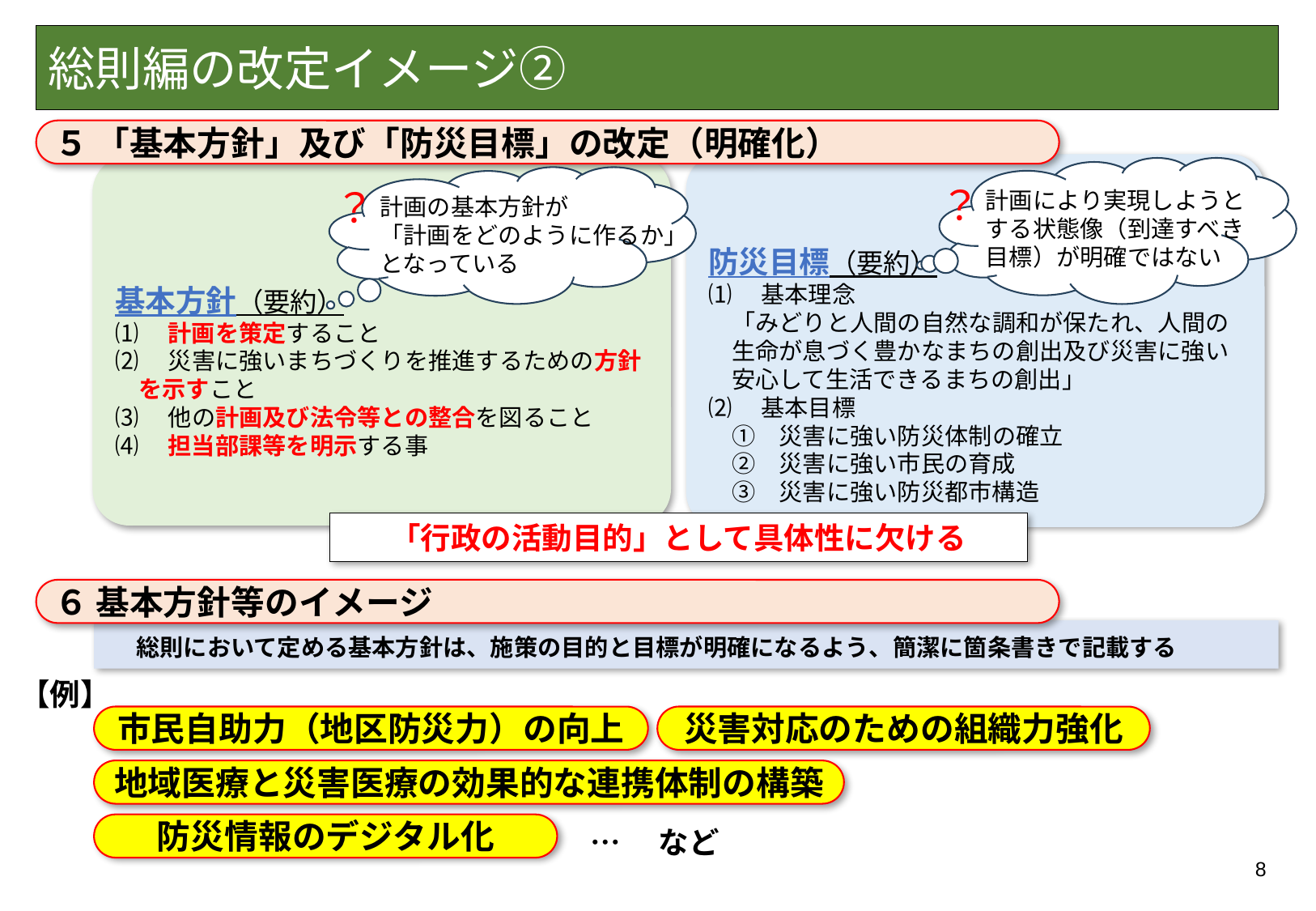

# 総則編の改定イメージ②
５ 「基本方針」及び「防災目標」の改定（明確化）

防災目標（要約）
⑴　基本理念
　「みどりと人間の自然な調和が保たれ、人間の
　生命が息づく豊かなまちの創出及び災害に強い
　安心して生活できるまちの創出」
⑵　基本目標
　①　災害に強い防災体制の確立
　②　災害に強い市民の育成
　③　災害に強い防災都市構造

基本方針（要約）
⑴　計画を策定すること
⑵　災害に強いまちづくりを推進するための方針
　を示すこと
⑶　他の計画及び法令等との整合を図ること
⑷　担当部課等を明示する事

？
？
計画により実現しようとする状態像（到達すべき目標）が明確ではない
計画の基本方針が
「計画をどのように作るか」
となっている
「行政の活動目的」として具体性に欠ける
６ 基本方針等のイメージ
　総則において定める基本方針は、施策の目的と目標が明確になるよう、簡潔に箇条書きで記載する
【例】
市民自助力（地区防災力）の向上
災害対応のための組織力強化
地域医療と災害医療の効果的な連携体制の構築
防災情報のデジタル化
…　など
8